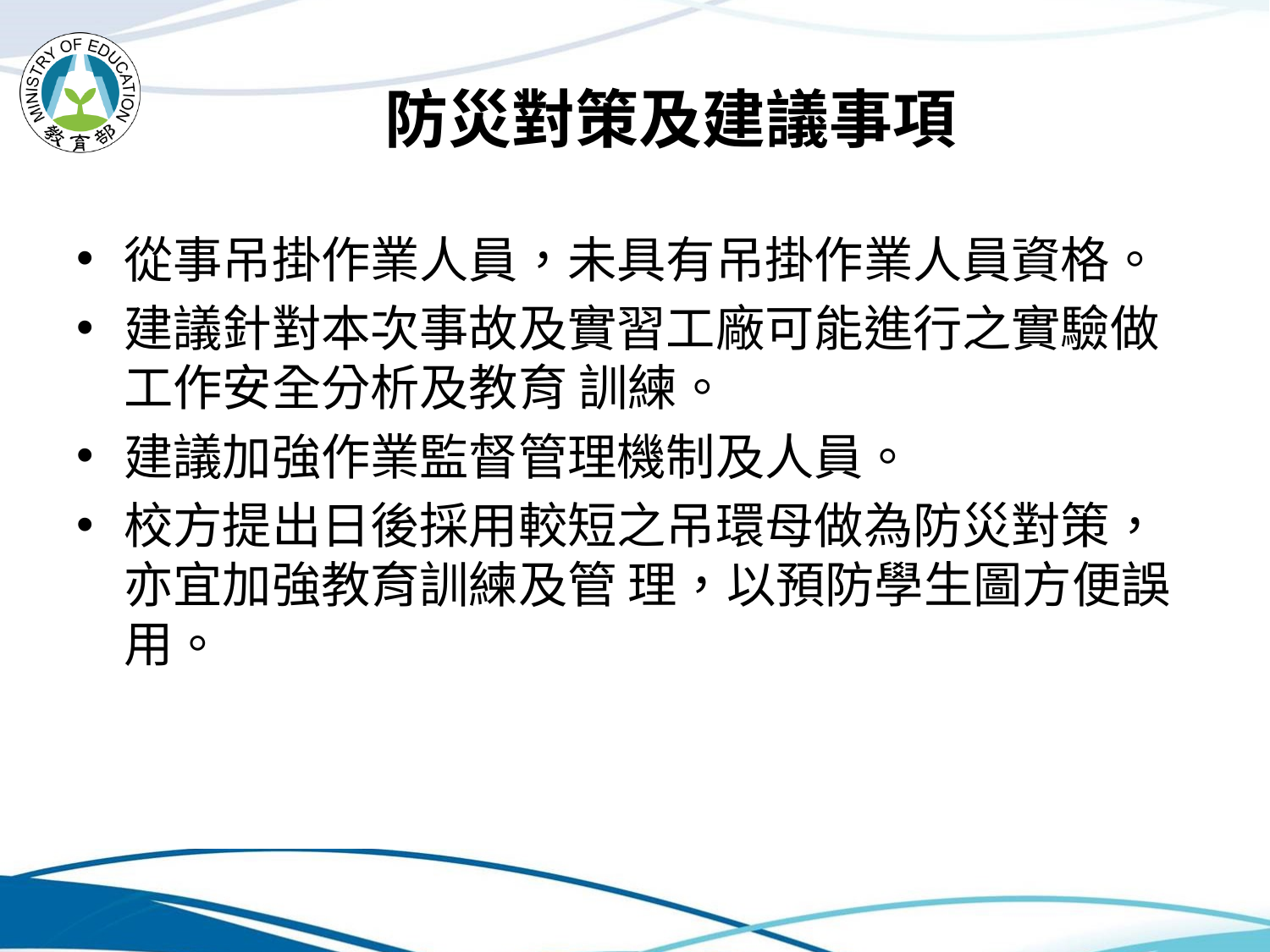

# 防災對策及建議事項
從事吊掛作業人員，未具有吊掛作業人員資格。
建議針對本次事故及實習工廠可能進行之實驗做工作安全分析及教育 訓練。
建議加強作業監督管理機制及人員。
校方提出日後採用較短之吊環母做為防災對策，亦宜加強教育訓練及管 理，以預防學生圖方便誤用。